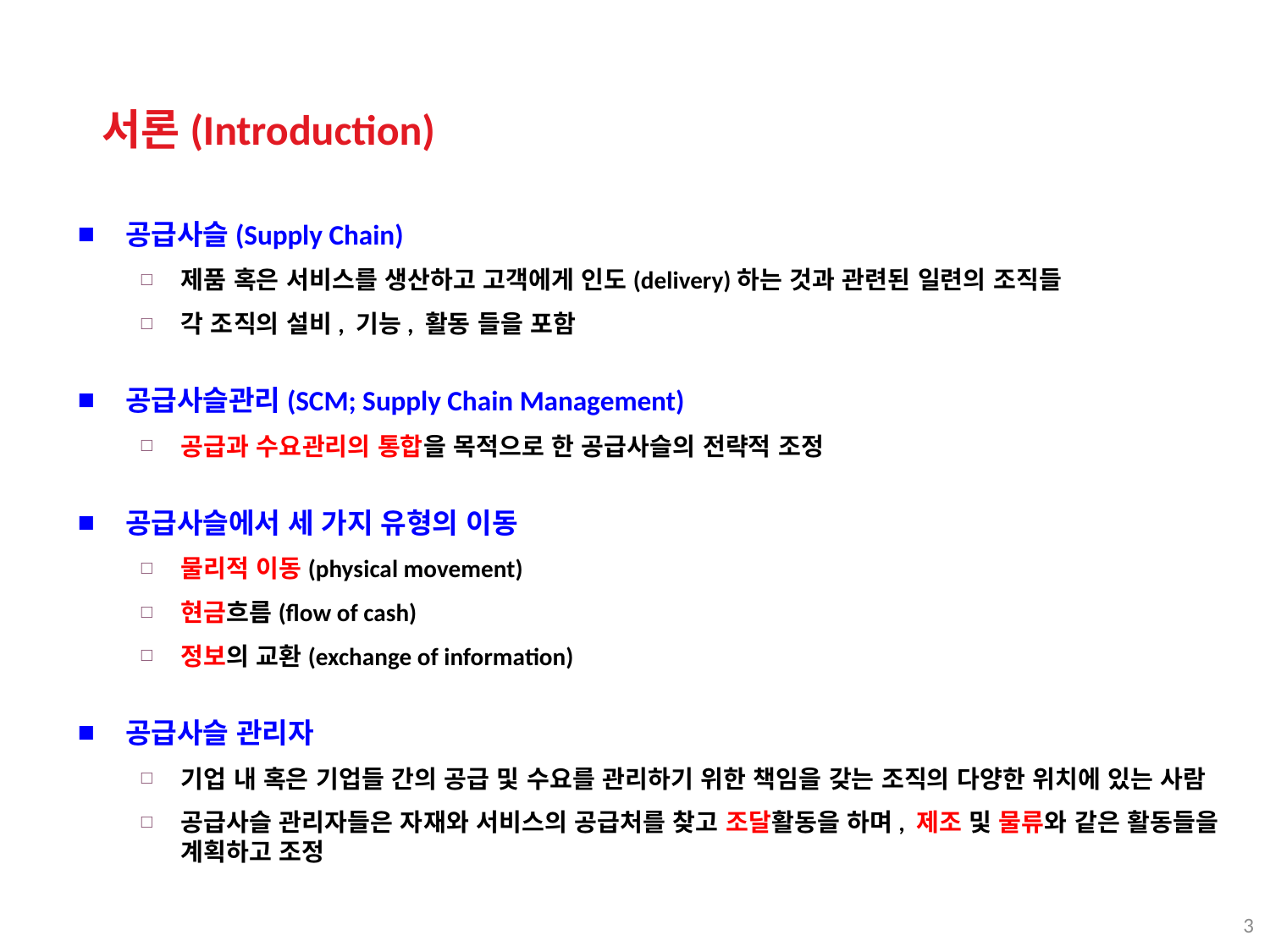

서론(Introduction)
공급사슬(Supply Chain)
제품 혹은 서비스를 생산하고 고객에게 인도(delivery)하는 것과 관련된 일련의 조직들
각 조직의 설비, 기능, 활동 들을 포함

공급사슬관리(SCM; Supply Chain Management)
공급과 수요관리의 통합을 목적으로 한 공급사슬의 전략적 조정

공급사슬에서 세 가지 유형의 이동
물리적 이동(physical movement)
현금흐름(flow of cash)
정보의 교환(exchange of information)

공급사슬 관리자
기업 내 혹은 기업들 간의 공급 및 수요를 관리하기 위한 책임을 갖는 조직의 다양한 위치에 있는 사람
공급사슬 관리자들은 자재와 서비스의 공급처를 찾고 조달활동을 하며, 제조 및 물류와 같은 활동들을 계획하고 조정

3